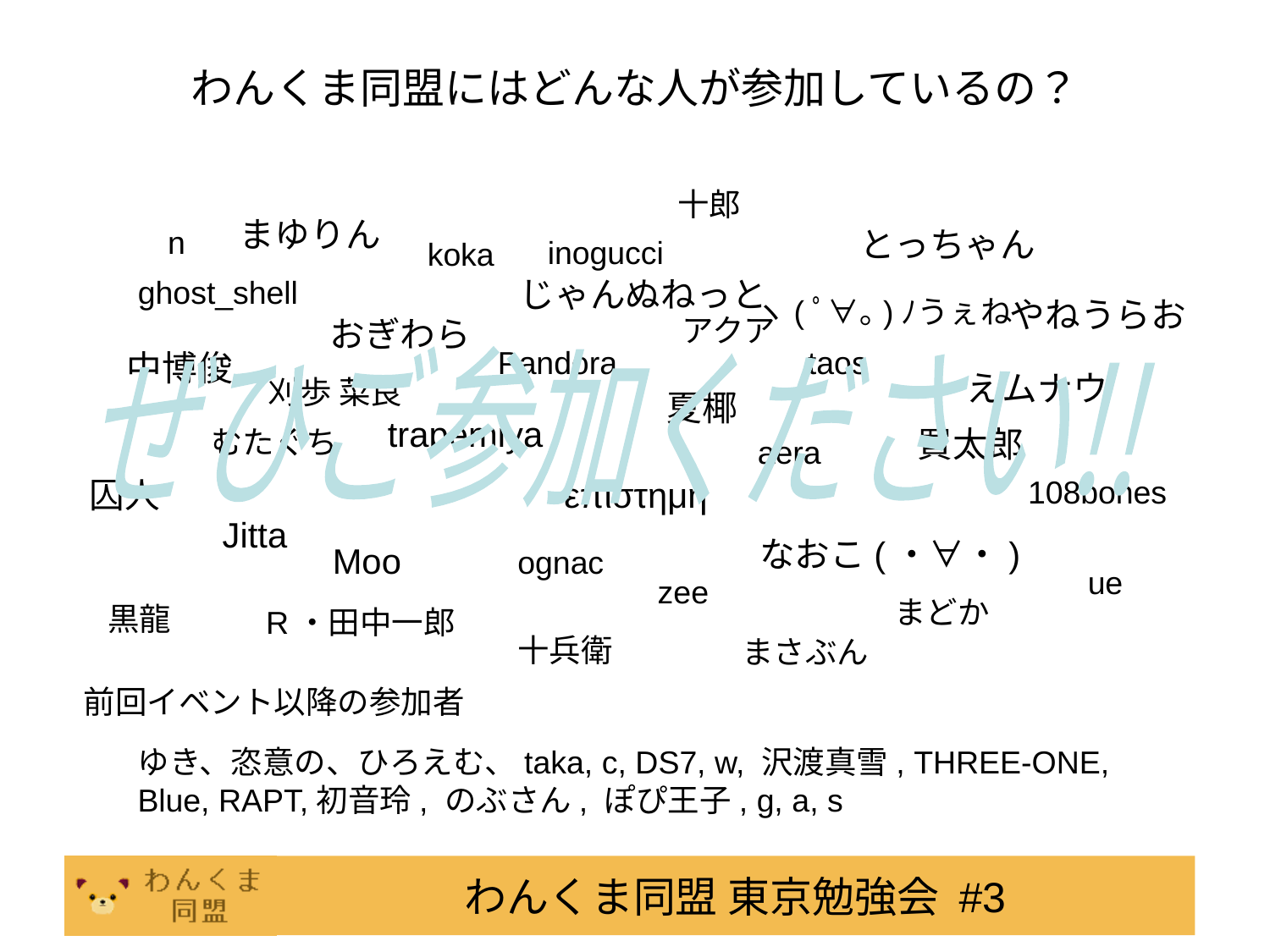

# わんくま同盟にはどんな人が参加しているの？
十郎
まゆりん
n
とっちゃん
inogucci
koka
ghost_shell
じゃんぬねっと
ヽ(ﾟ∀｡)ﾉうぇね
やねうらお
アクア
おぎわら
Pandora
taos
中博俊
ぜひご参加ください!!
えムナウ
刈歩 菜良
夏椰
trapemiya
むたぐち
買太郎
aera
囚人
επιστημη
108bones
Jitta
なおこ(・∀・)
Moo
ognac
ue
zee
まどか
黒龍
R・田中一郎
十兵衛
まさぶん
前回イベント以降の参加者
ゆき、恣意の、ひろえむ、taka, c, DS7, w, 沢渡真雪, THREE-ONE, Blue, RAPT,初音玲, のぶさん, ぽぴ王子, g, a, s